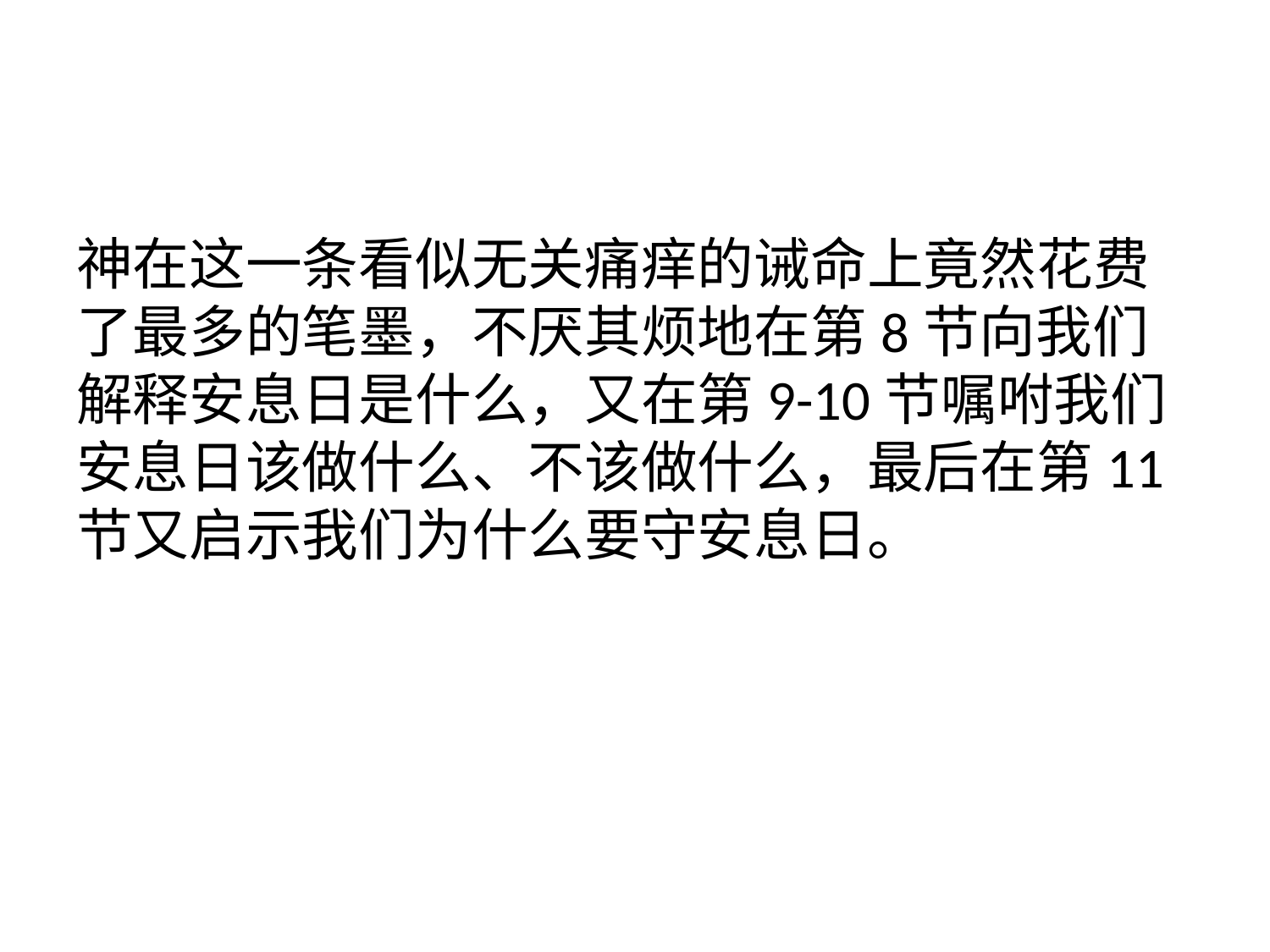

#
神在这一条看似无关痛痒的诫命上竟然花费了最多的笔墨，不厌其烦地在第8节向我们解释安息日是什么，又在第9-10节嘱咐我们安息日该做什么、不该做什么，最后在第11节又启示我们为什么要守安息日。